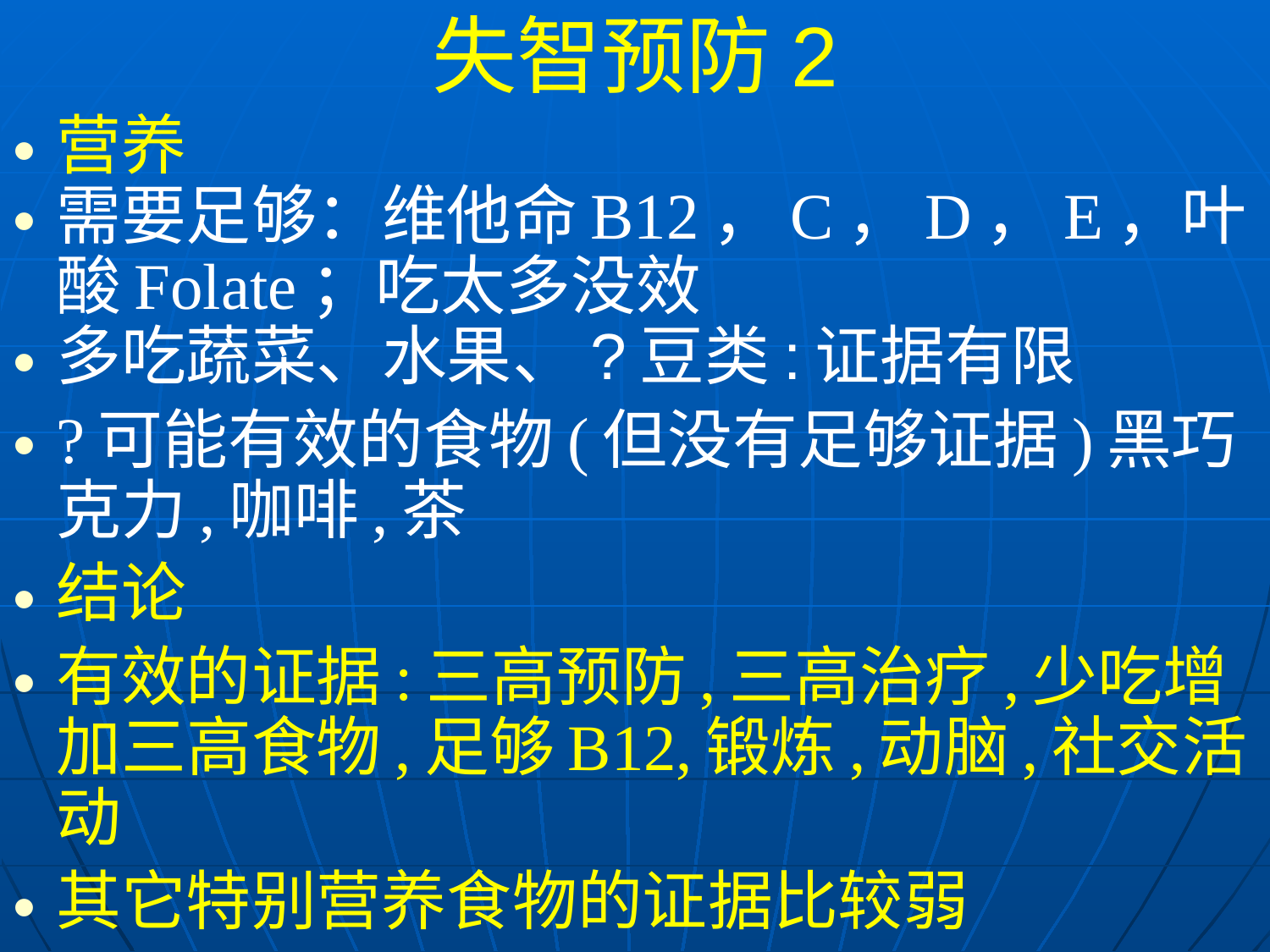

失智预防2
营养
需要足够：维他命B12，C，D，E，叶酸Folate；吃太多没效
多吃蔬菜、水果、?豆类:证据有限
?可能有效的食物(但没有足够证据)黑巧克力,咖啡,茶
结论
有效的证据:三高预防,三高治疗,少吃增加三高食物,足够B12,锻炼,动脑,社交活动
其它特别营养食物的证据比较弱